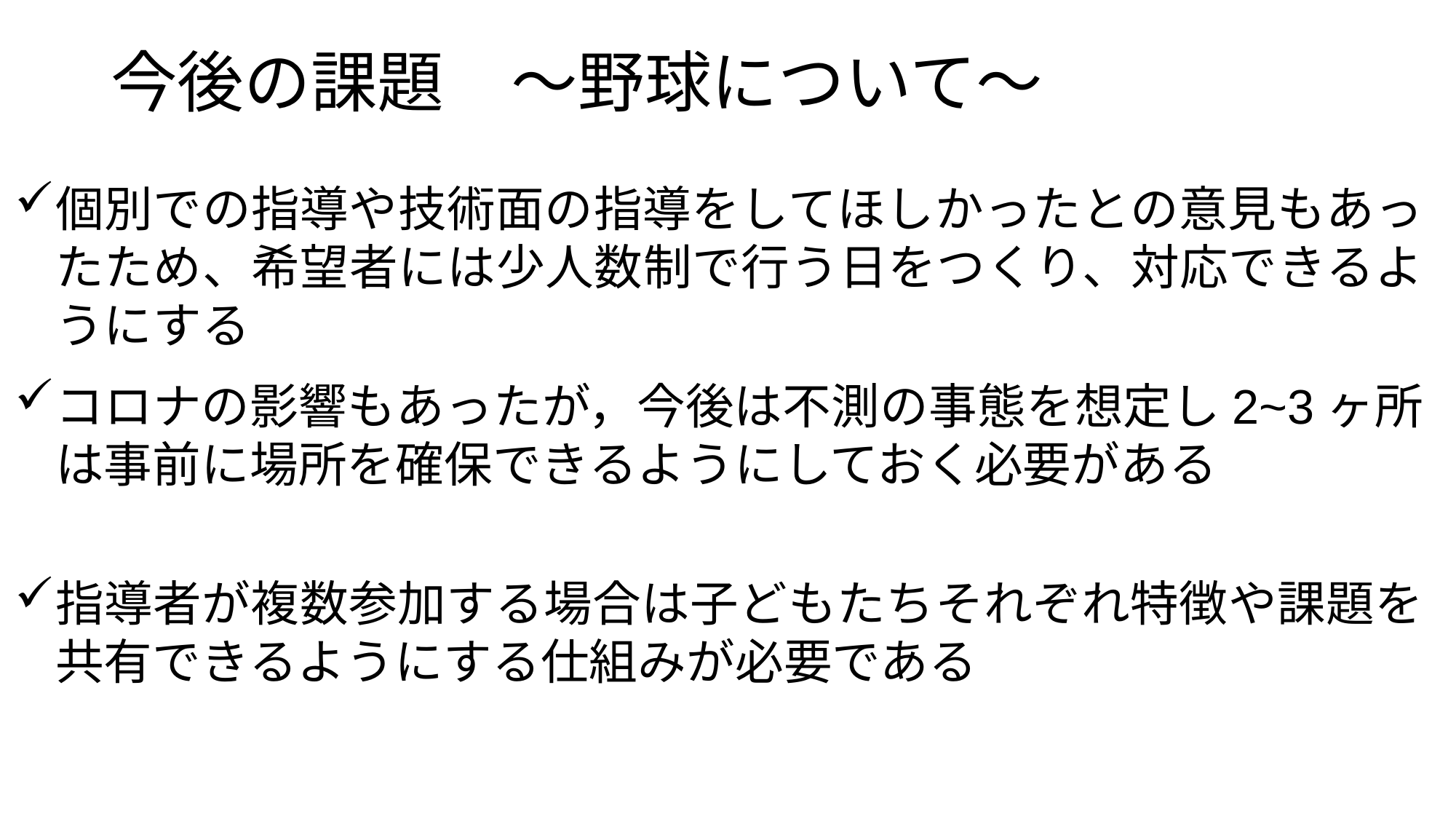

今後の課題　〜野球について〜
個別での指導や技術面の指導をしてほしかったとの意見もあったため、希望者には少人数制で行う日をつくり、対応できるようにする
コロナの影響もあったが，今後は不測の事態を想定し2~3ヶ所は事前に場所を確保できるようにしておく必要がある
指導者が複数参加する場合は子どもたちそれぞれ特徴や課題を共有できるようにする仕組みが必要である
③